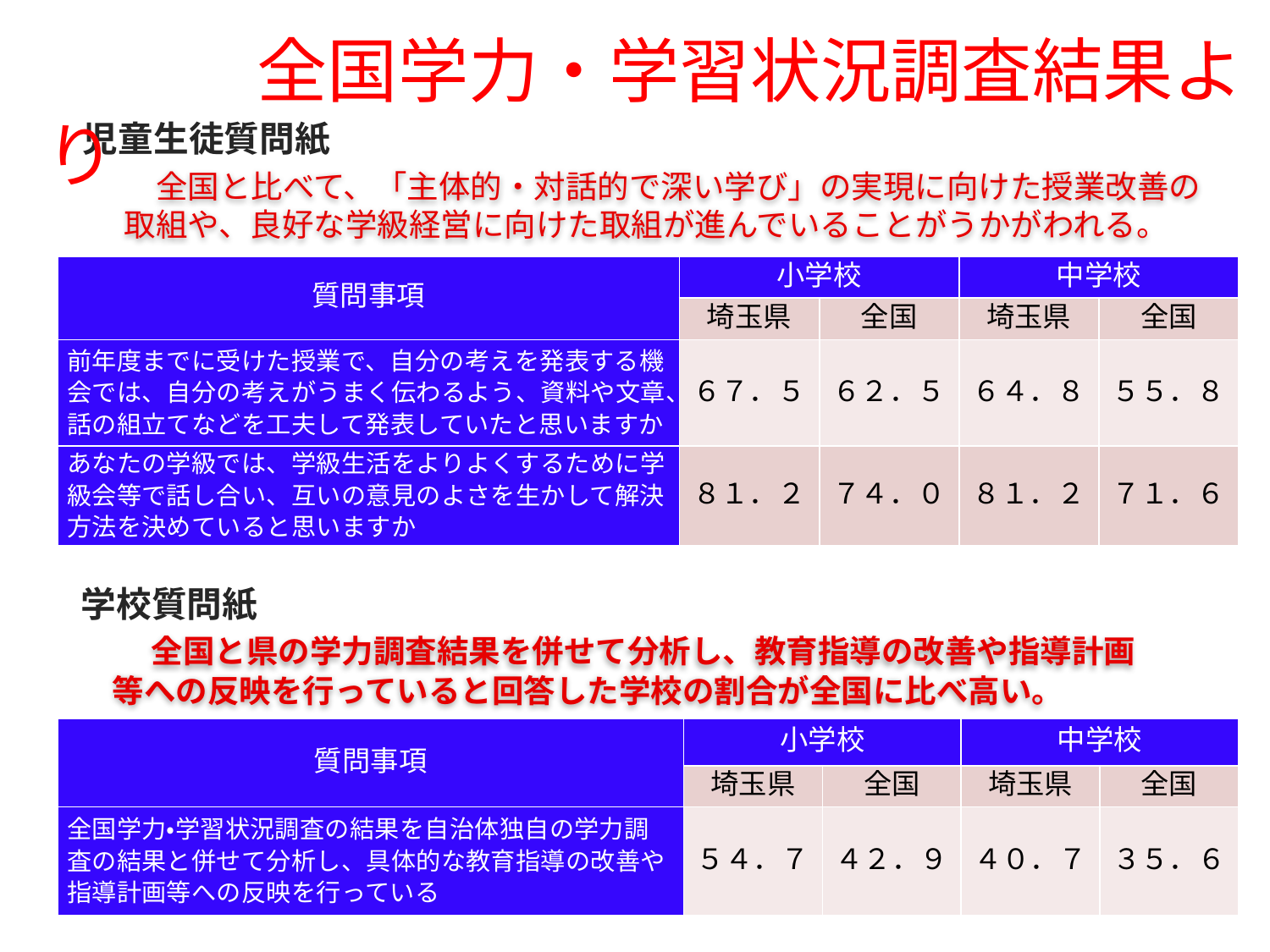

全国学力・学習状況調査結果より
　児童生徒質問紙
　全国と比べて、「主体的・対話的で深い学び」の実現に向けた授業改善の取組や、良好な学級経営に向けた取組が進んでいることがうかがわれる。
| 質問事項 | 小学校 |  | 中学校 |  |
| --- | --- | --- | --- | --- |
|  | 埼玉県 | 全国 | 埼玉県 | 全国 |
| 前年度までに受けた授業で、自分の考えを発表する機会では、自分の考えがうまく伝わるよう、資料や文章、話の組立てなどを工夫して発表していたと思いますか | ６７．５ | ６２．５ | ６４．８ | ５５．８ |
| あなたの学級では、学級生活をよりよくするために学級会等で話し合い、互いの意見のよさを生かして解決方法を決めていると思いますか | ８１．２ | ７４．０ | ８１．２ | ７１．６ |

　学校質問紙
　全国と県の学力調査結果を併せて分析し、教育指導の改善や指導計画等への反映を行っていると回答した学校の割合が全国に比べ高い。
| 質問事項 | 小学校 |  | 中学校 |  |
| --- | --- | --- | --- | --- |
|  | 埼玉県 | 全国 | 埼玉県 | 全国 |
| 全国学力・学習状況調査の結果を自治体独自の学力調査の結果と併せて分析し、具体的な教育指導の改善や指導計画等への反映を行っている | ５４．７ | ４２．９ | ４０．７ | ３５．６ |